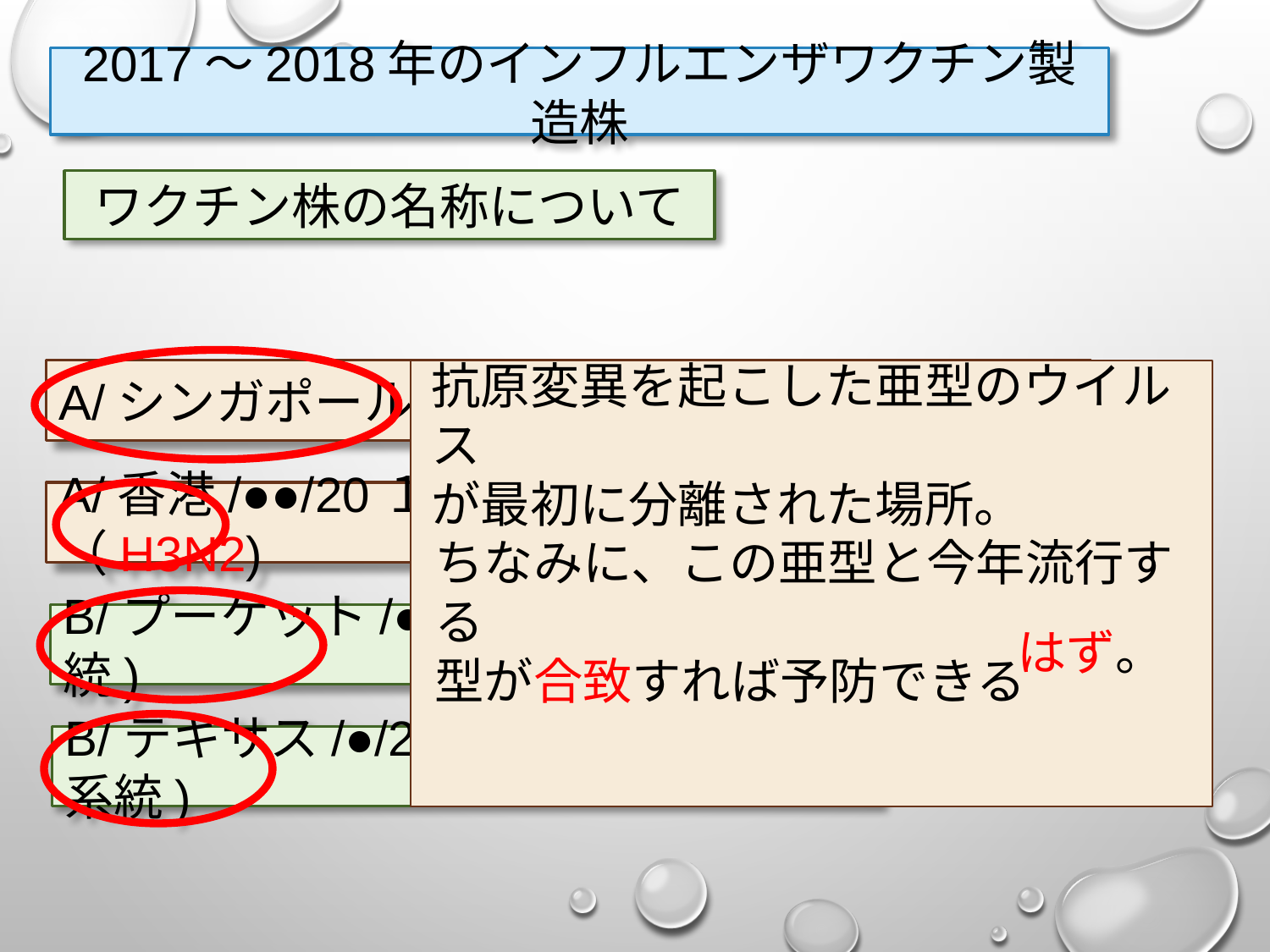

2017～2018年のインフルエンザワクチン製造株
ワクチン株の名称について

A/シンガポール/●●/2015(●●)(H1N1)pdm09
A/香港/●●/20１４(●●)（H3N2)
B/プーケット/●●/20１３(山形系統)
B/テキサス/●/20１３(ビクトリア系統)
抗原変異を起こした亜型のウイルス
が最初に分離された場所。
ちなみに、この亜型と今年流行する
型が合致すれば予防できる
はず。